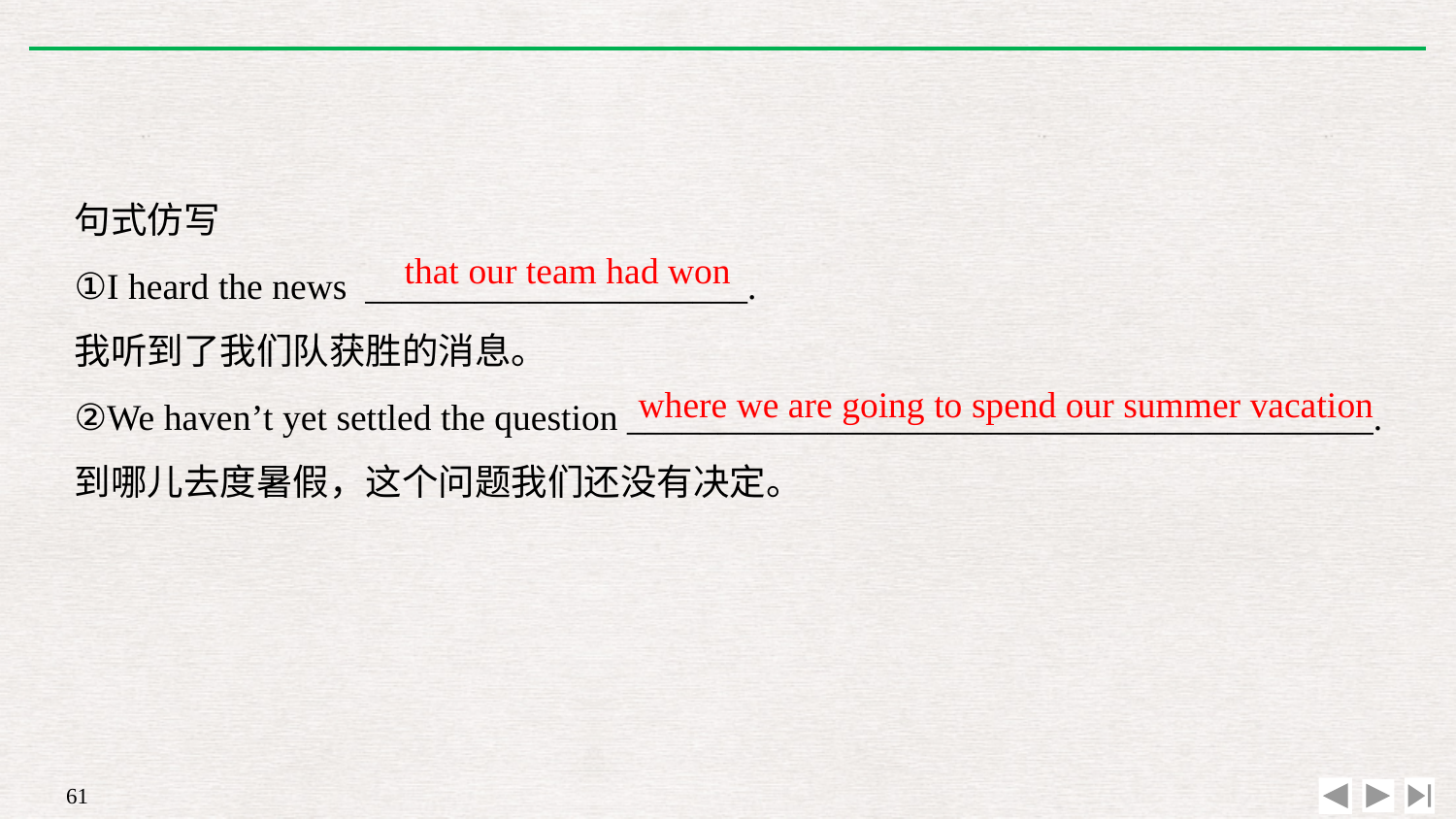

句式仿写
①I heard the news  _____________________.
我听到了我们队获胜的消息。
②We haven’t yet settled the question _________________________________________.
到哪儿去度暑假，这个问题我们还没有决定。
that our team had won
where we are going to spend our summer vacation